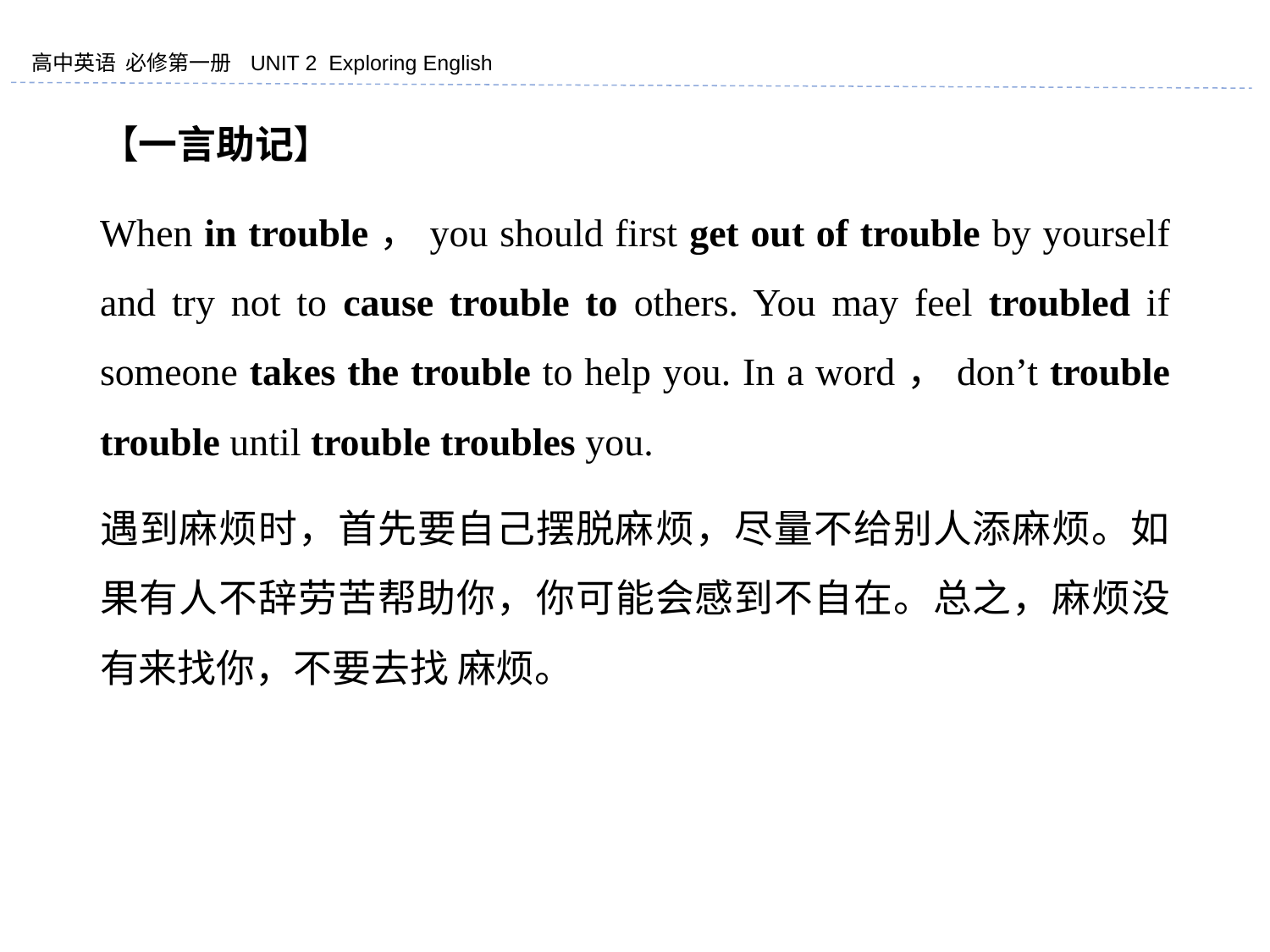

【一言助记】
When in trouble，you should first get out of trouble by yourself and try not to cause trouble to others. You may feel troubled if someone takes the trouble to help you. In a word，don’t trouble trouble until trouble troubles you.
遇到麻烦时，首先要自己摆脱麻烦，尽量不给别人添麻烦。如果有人不辞劳苦帮助你，你可能会感到不自在。总之，麻烦没有来找你，不要去找 麻烦。